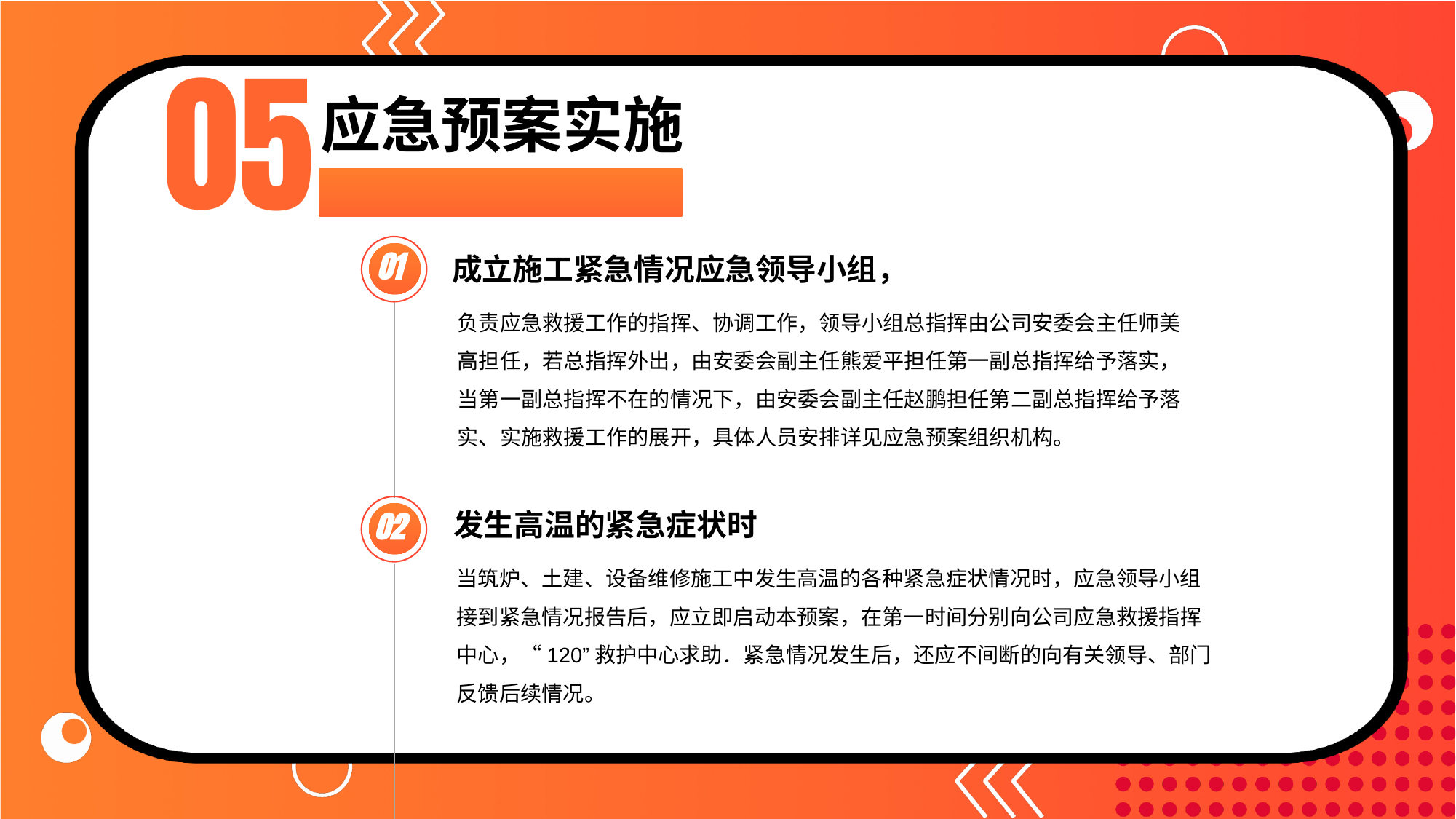

05
应急预案实施

01
成立施工紧急情况应急领导小组，
负责应急救援工作的指挥、协调工作，领导小组总指挥由公司安委会主任师美高担任，若总指挥外出，由安委会副主任熊爱平担任第一副总指挥给予落实，当第一副总指挥不在的情况下，由安委会副主任赵鹏担任第二副总指挥给予落实、实施救援工作的展开，具体人员安排详见应急预案组织机构。

02
发生高温的紧急症状时
当筑炉、土建、设备维修施工中发生高温的各种紧急症状情况时，应急领导小组接到紧急情况报告后，应立即启动本预案，在第一时间分别向公司应急救援指挥中心，“120”救护中心求助．紧急情况发生后，还应不间断的向有关领导、部门反馈后续情况。